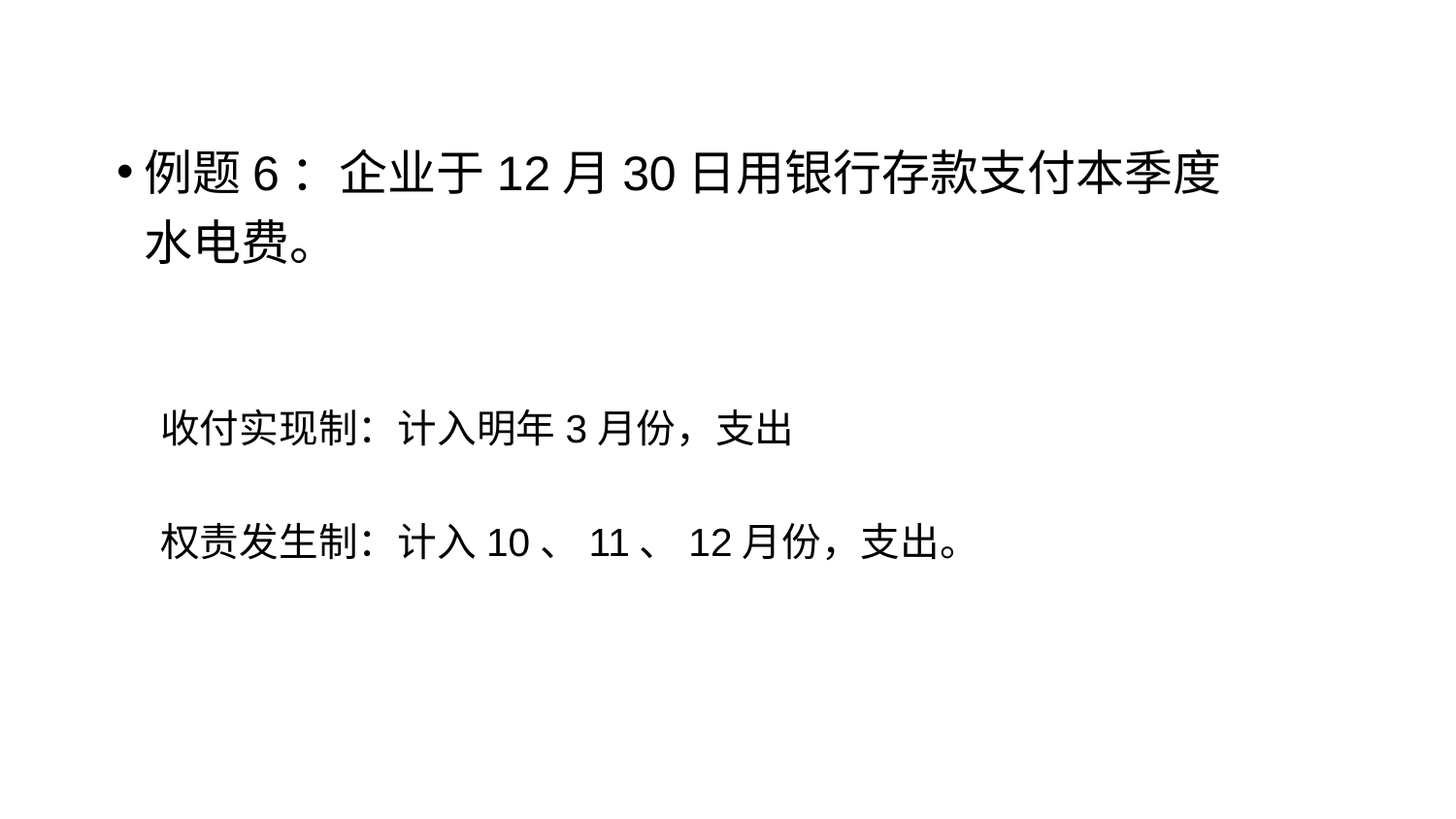

例题6：企业于12月30日用银行存款支付本季度水电费。

收付实现制：计入明年3月份，支出

权责发生制：计入10、11、12月份，支出。